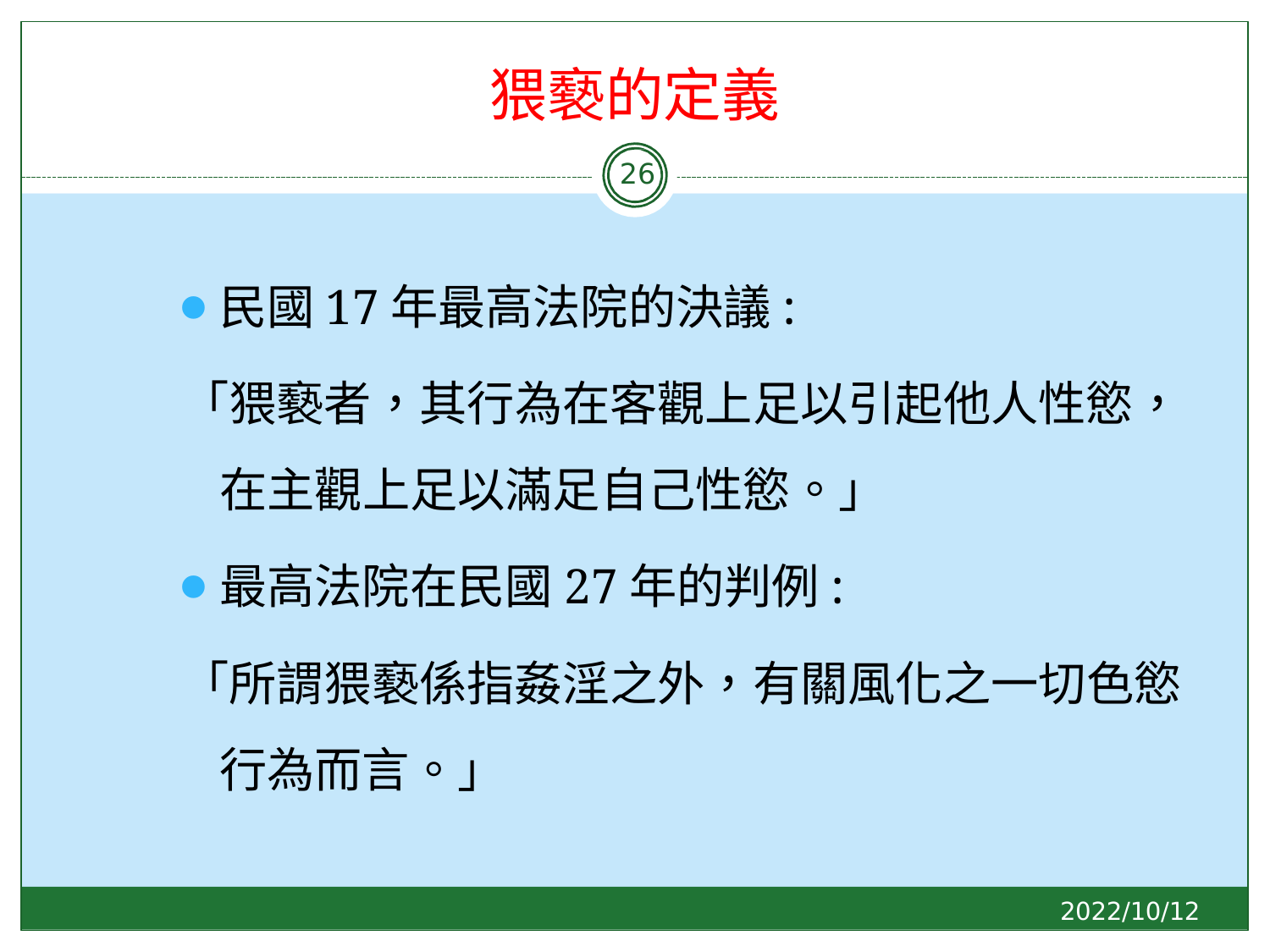

# 猥褻的定義
26

民國17年最高法院的決議:
「猥褻者，其行為在客觀上足以引起他人性慾， 在主觀上足以滿足自己性慾。」
最高法院在民國27年的判例:
「所謂猥褻係指姦淫之外，有關風化之一切色慾 行為而言。」
2022/10/12